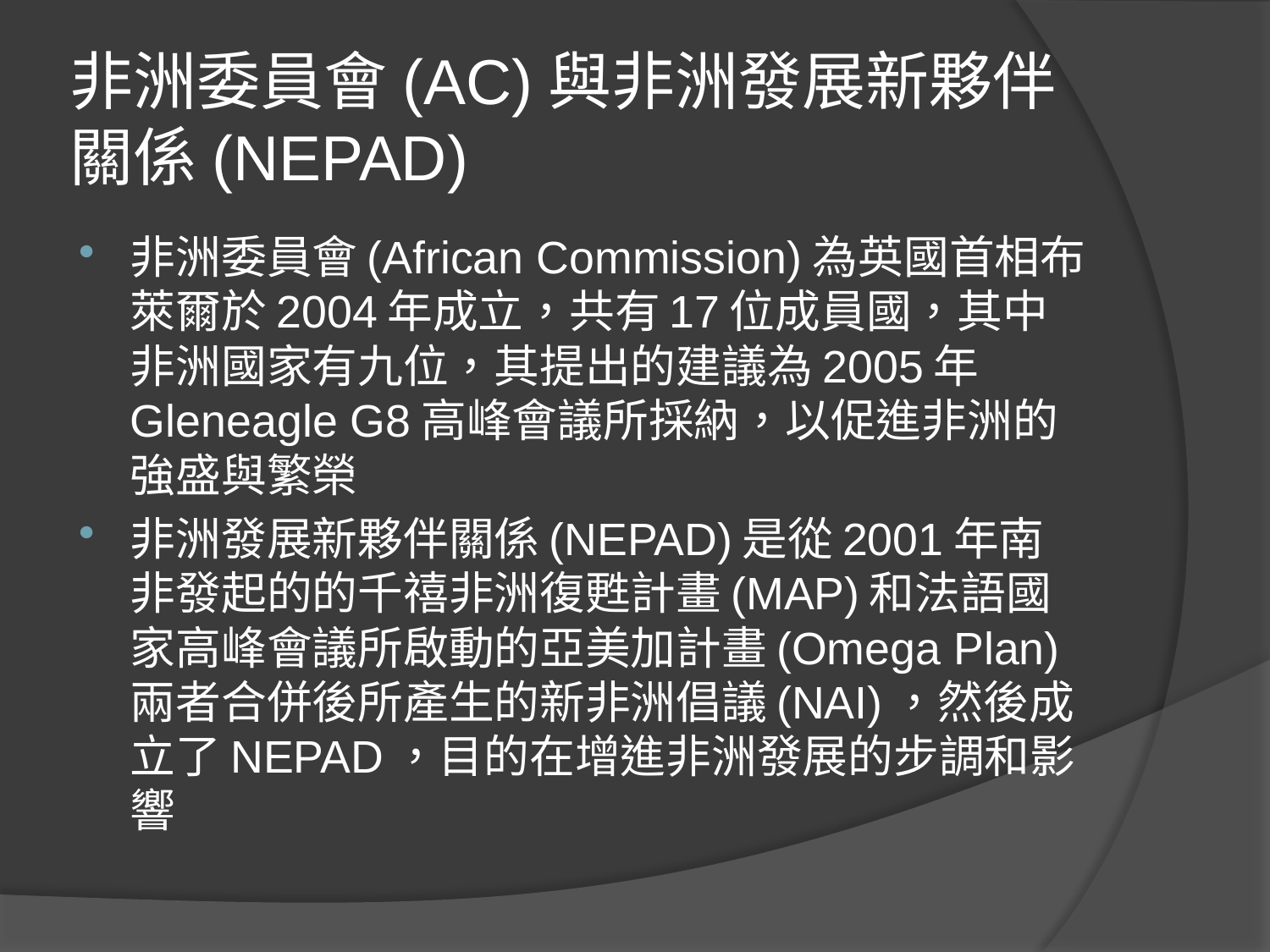

# 非洲委員會(AC)與非洲發展新夥伴關係(NEPAD)
非洲委員會(African Commission)為英國首相布萊爾於2004年成立，共有17位成員國，其中非洲國家有九位，其提出的建議為2005年Gleneagle G8高峰會議所採納，以促進非洲的強盛與繁榮
非洲發展新夥伴關係(NEPAD)是從2001年南非發起的的千禧非洲復甦計畫(MAP)和法語國家高峰會議所啟動的亞美加計畫(Omega Plan)兩者合併後所產生的新非洲倡議(NAI)，然後成立了NEPAD，目的在增進非洲發展的步調和影響